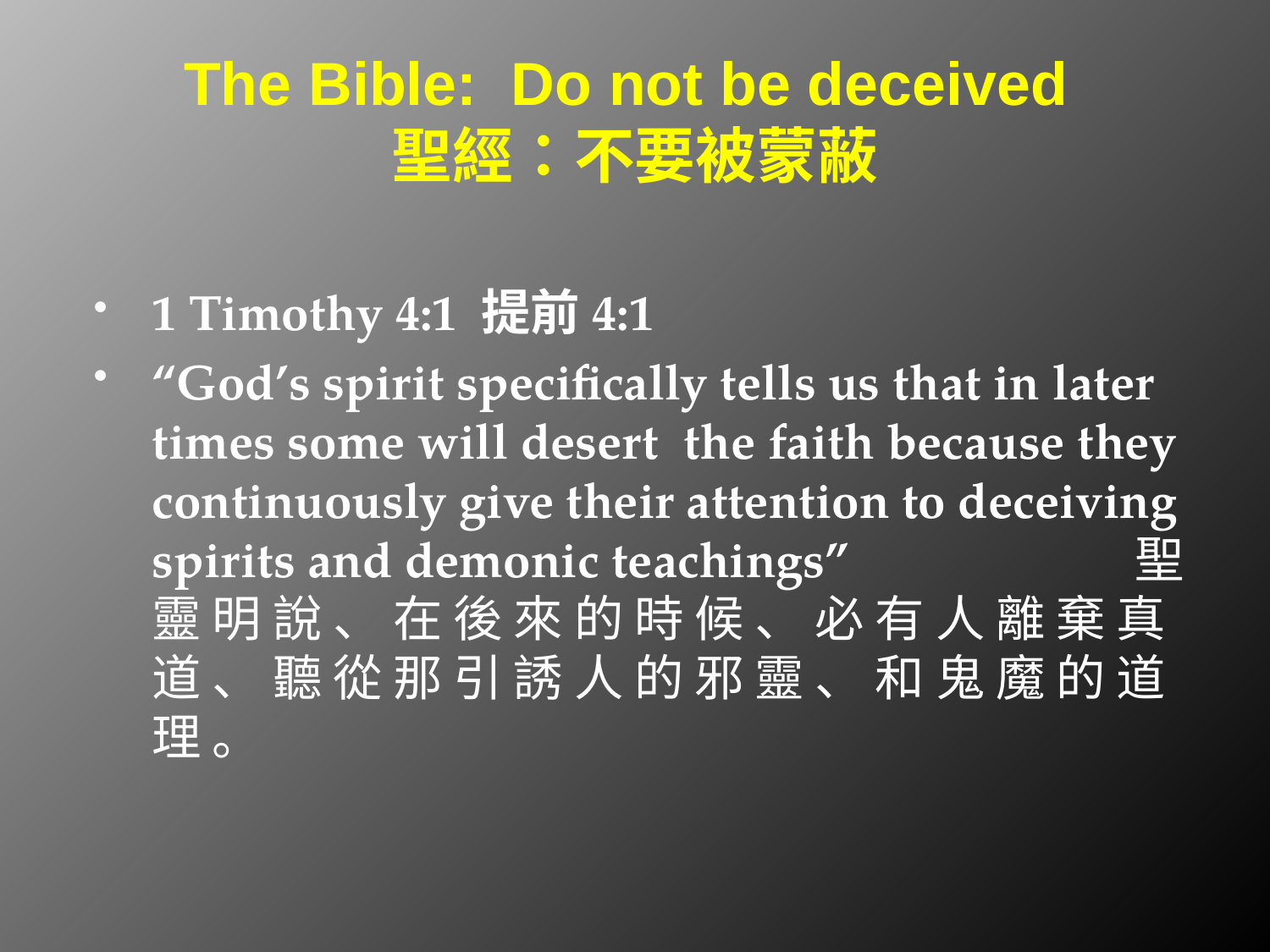

# The Bible:  Do not be deceived 聖經：不要被蒙蔽
1 Timothy 4:1 提前4:1
“God’s spirit specifically tells us that in later times some will desert  the faith because they continuously give their attention to deceiving spirits and demonic teachings”  	                 聖 靈 明 說 、 在 後 來 的 時 候 、 必 有 人 離 棄 真 道 、 聽 從 那 引 誘 人 的 邪 靈 、 和 鬼 魔 的 道 理 。